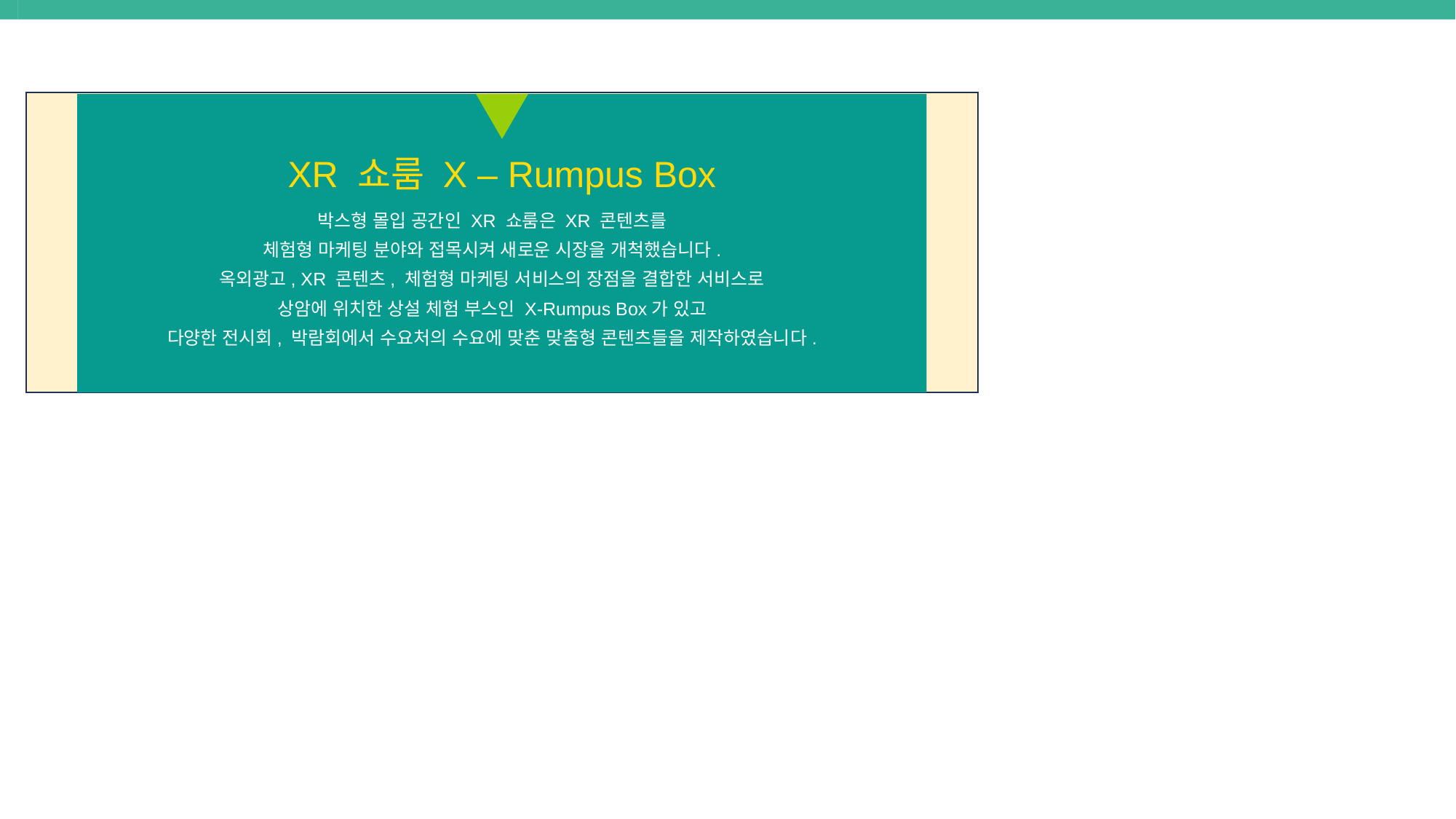

XR 쇼룸 X – Rumpus Box
박스형 몰입 공간인 XR 쇼룸은 XR 콘텐츠를
체험형 마케팅 분야와 접목시켜 새로운 시장을 개척했습니다.
옥외광고, XR 콘텐츠, 체험형 마케팅 서비스의 장점을 결합한 서비스로
상암에 위치한 상설 체험 부스인 X-Rumpus Box가 있고
다양한 전시회, 박람회에서 수요처의 수요에 맞춘 맞춤형 콘텐츠들을 제작하였습니다.